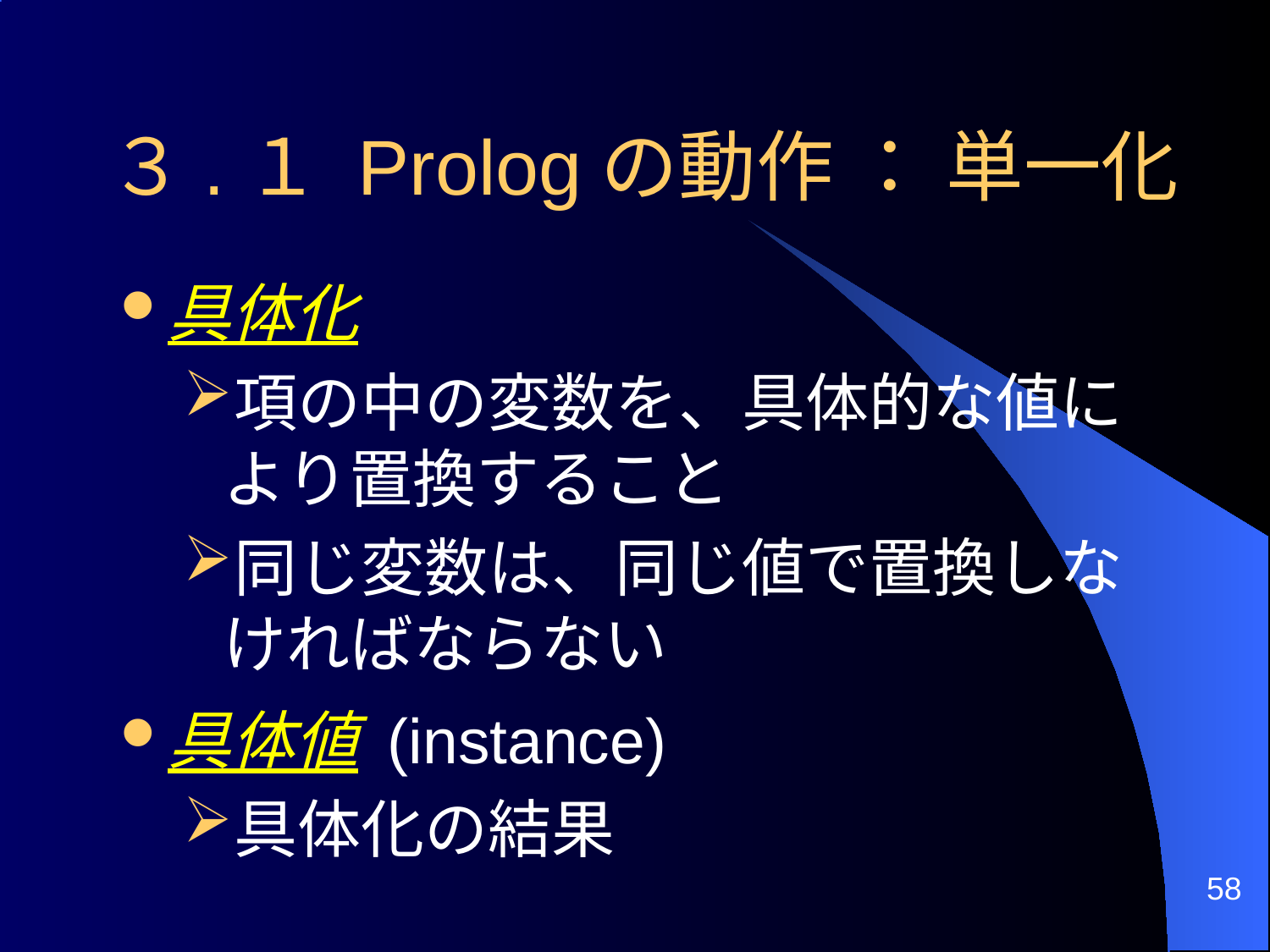

３.１ Prologの動作 ： 単一化
具体化
項の中の変数を、具体的な値により置換すること
同じ変数は、同じ値で置換しなければならない
具体値 (instance)
具体化の結果
58